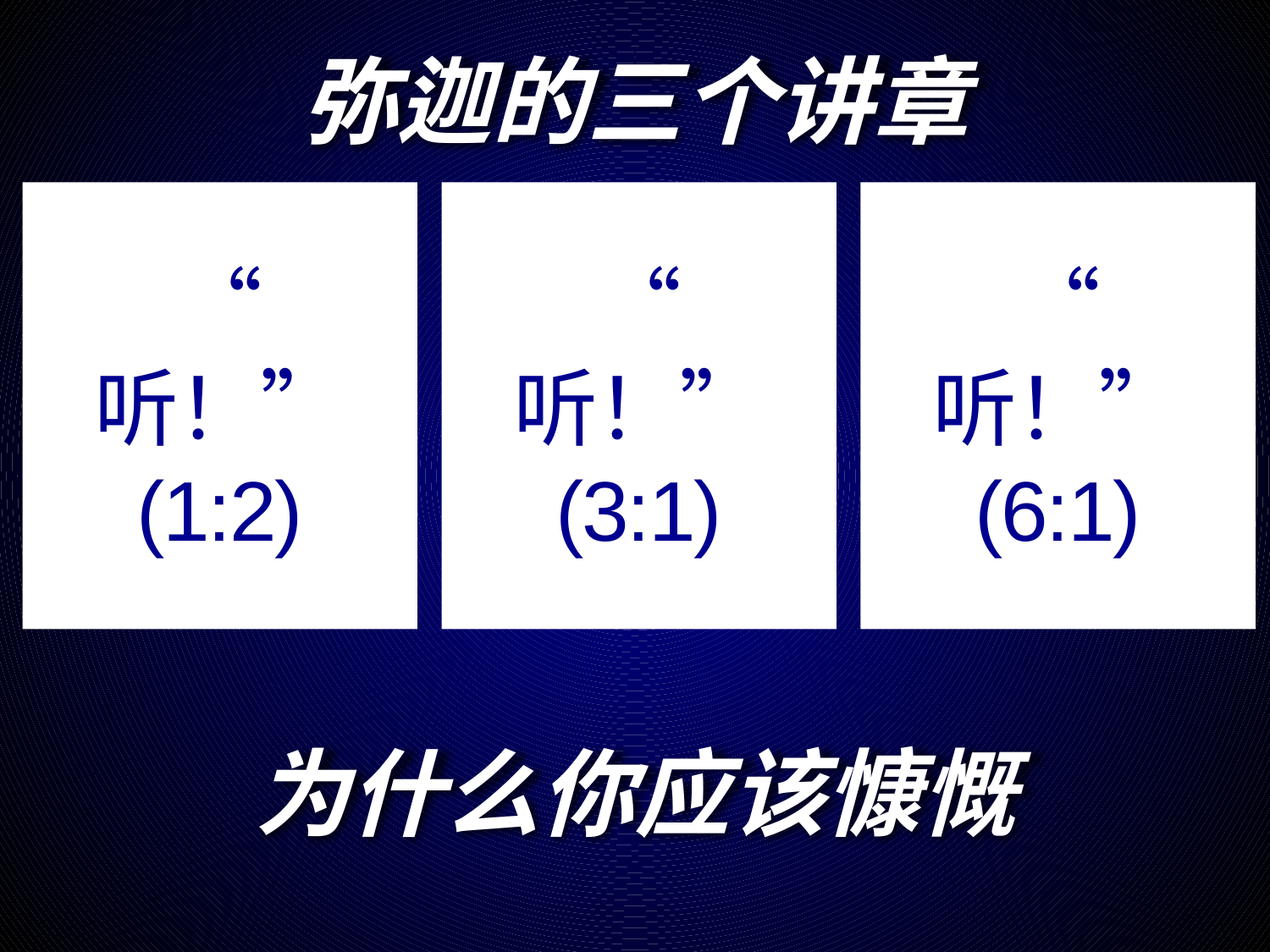

弥迦的三个讲章
“ 听！”
(1:2)
“ 听！”
(3:1)
“ 听！”
(6:1)
为什么你应该慷慨